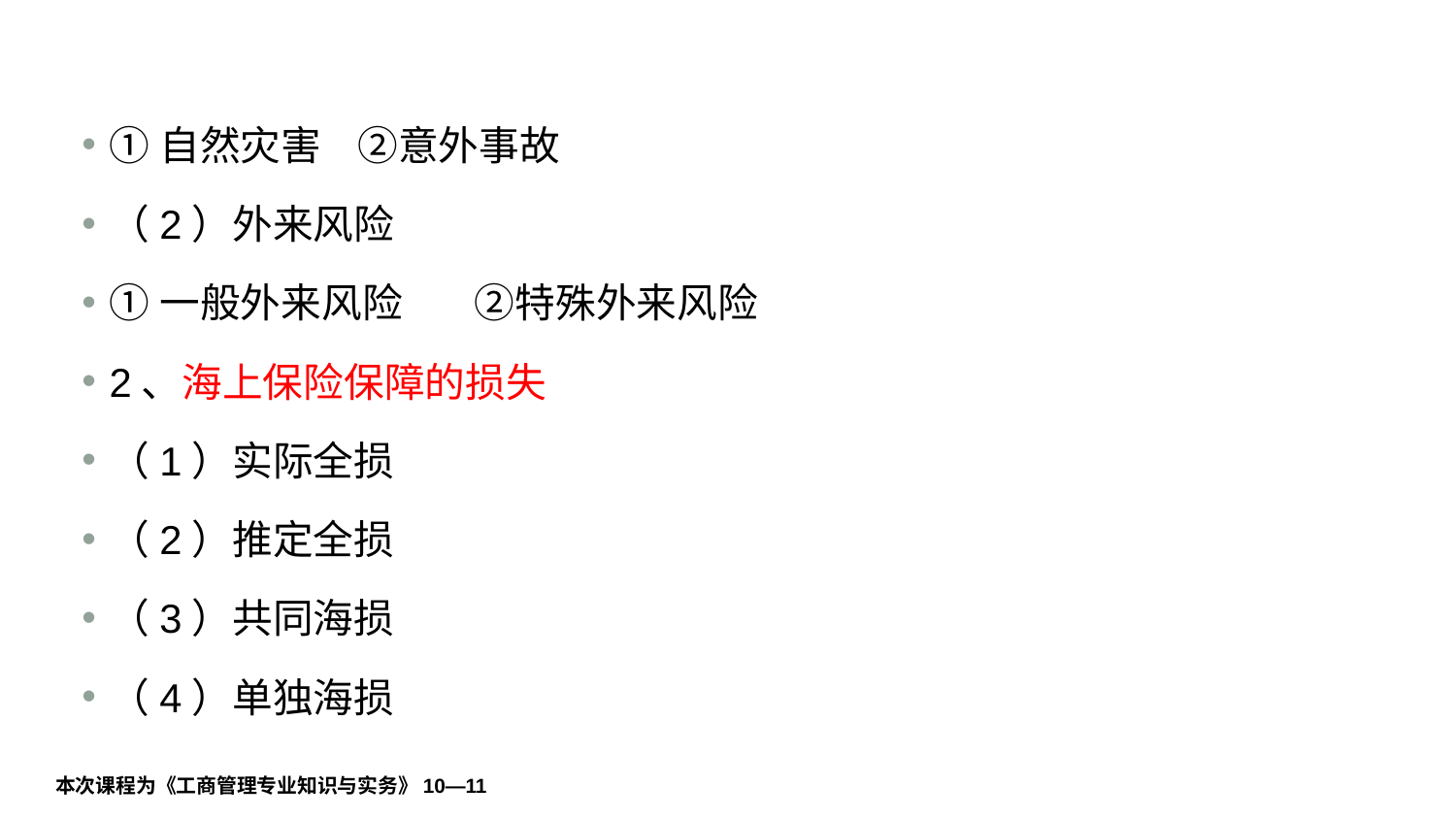

#
①自然灾害    ②意外事故
（2）外来风险
①一般外来风险        ②特殊外来风险
2、海上保险保障的损失
（1）实际全损
（2）推定全损
（3）共同海损
（4）单独海损